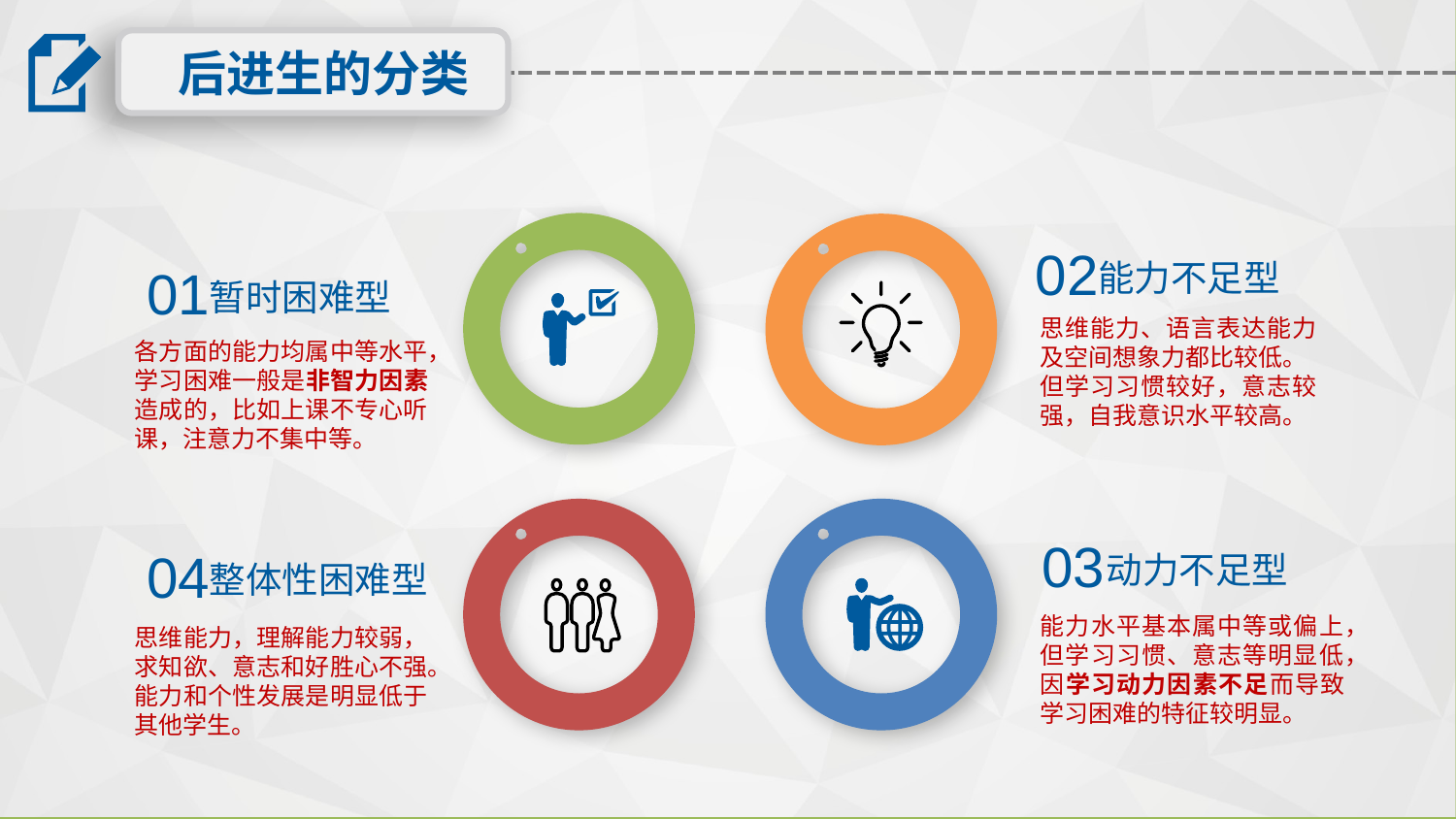

后进生的分类

02
能力不足型
思维能力、语言表达能力及空间想象力都比较低。
但学习习惯较好，意志较强，自我意识水平较高。
01
暂时困难型
各方面的能力均属中等水平，学习困难一般是非智力因素造成的，比如上课不专心听课，注意力不集中等。

03
动力不足型
能力水平基本属中等或偏上，但学习习惯、意志等明显低，因学习动力因素不足而导致学习困难的特征较明显。
04
整体性困难型
思维能力，理解能力较弱，求知欲、意志和好胜心不强。
能力和个性发展是明显低于其他学生。